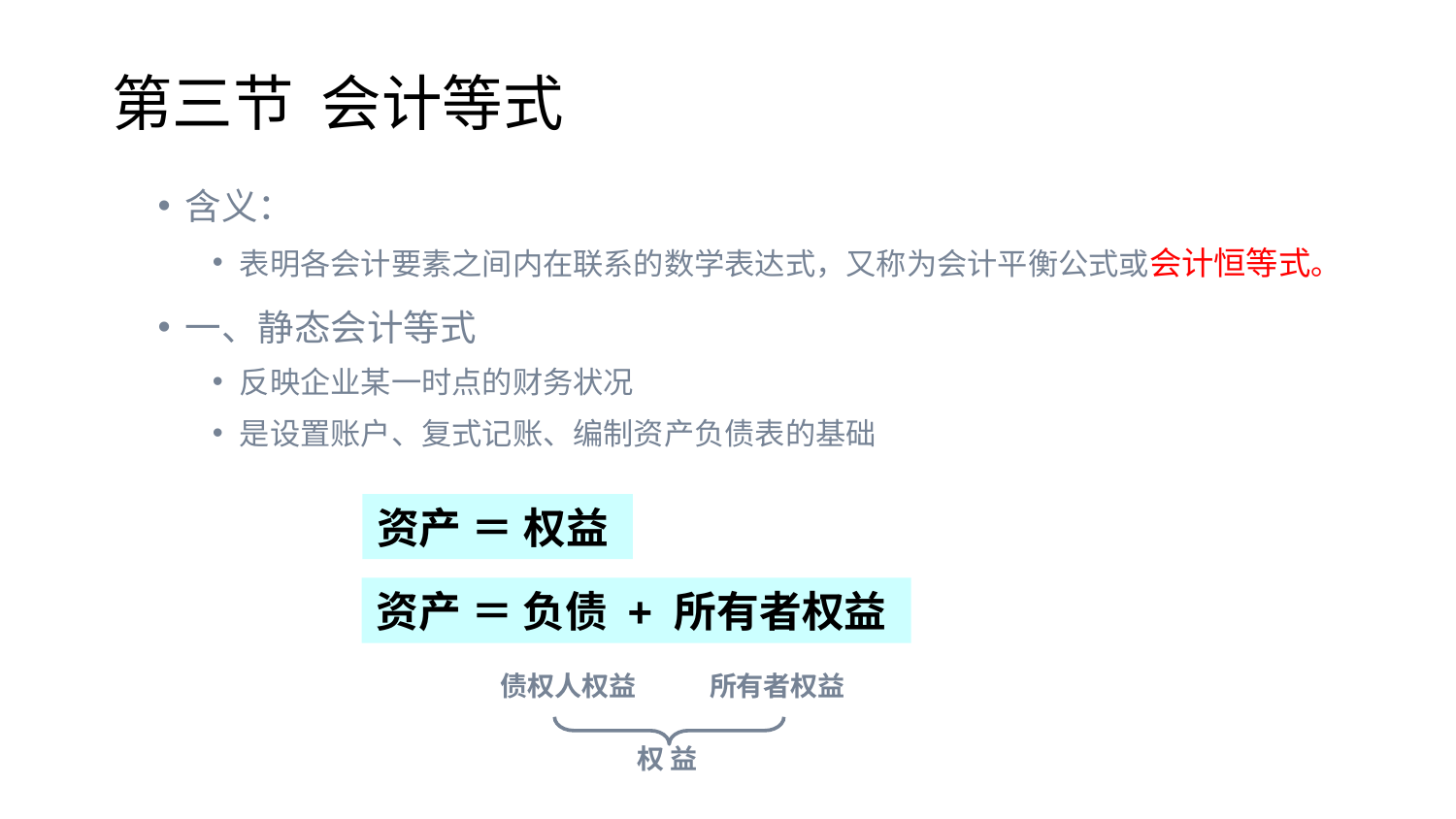

# 第三节  会计等式
含义：
表明各会计要素之间内在联系的数学表达式，又称为会计平衡公式或会计恒等式。
一、静态会计等式
反映企业某一时点的财务状况
是设置账户、复式记账、编制资产负债表的基础
资产 ＝ 权益
资产 ＝ 负债 + 所有者权益

债权人权益
所有者权益
权 益